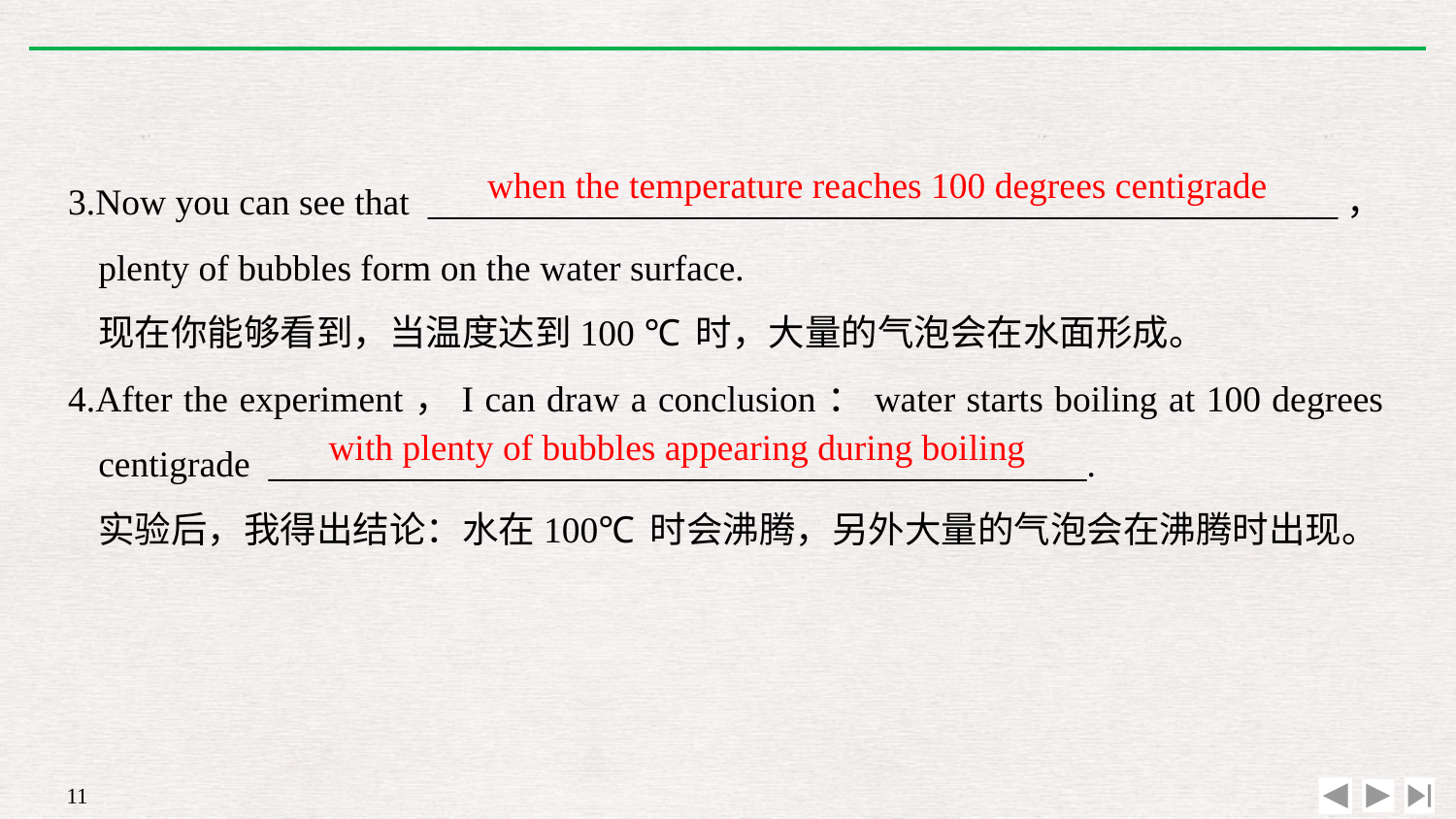

3.Now you can see that  __________________________________________________，plenty of bubbles form on the water surface.
	现在你能够看到，当温度达到100 ℃时，大量的气泡会在水面形成。
4.After the experiment，I can draw a conclusion：water starts boiling at 100 degrees centigrade  _____________________________________________.
	实验后，我得出结论：水在100℃时会沸腾，另外大量的气泡会在沸腾时出现。
when the temperature reaches 100 degrees centigrade
with plenty of bubbles appearing during boiling